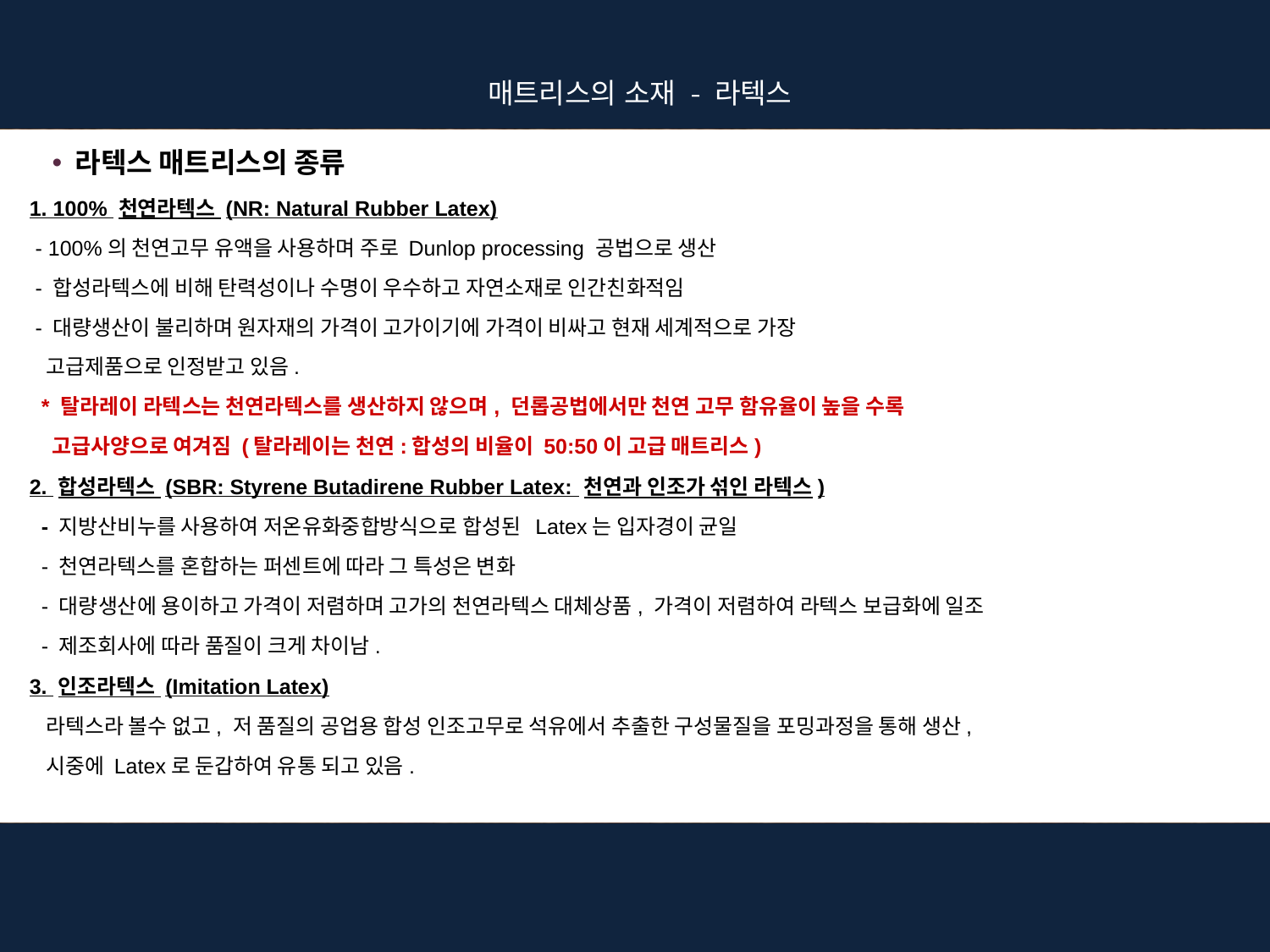

매트리스의 소재 - 라텍스
 라텍스 매트리스의 종류
  1. 100% 천연라텍스 (NR: Natural Rubber Latex)
   - 100%의 천연고무 유액을 사용하며 주로 Dunlop processing 공법으로 생산
   - 합성라텍스에 비해 탄력성이나 수명이 우수하고 자연소재로 인간친화적임
   - 대량생산이 불리하며 원자재의 가격이 고가이기에 가격이 비싸고 현재 세계적으로 가장
     고급제품으로 인정받고 있음.
    * 탈라레이 라텍스는 천연라텍스를 생산하지 않으며, 던롭공법에서만 천연 고무 함유율이 높을 수록
      고급사양으로 여겨짐 (탈라레이는 천연:합성의 비율이 50:50이 고급 매트리스)
  2. 합성라텍스 (SBR: Styrene Butadirene Rubber Latex: 천연과 인조가 섞인 라텍스)
    - 지방산비누를 사용하여 저온유화중합방식으로 합성된  Latex는 입자경이 균일
    - 천연라텍스를 혼합하는 퍼센트에 따라 그 특성은 변화
    - 대량생산에 용이하고 가격이 저렴하며 고가의 천연라텍스 대체상품, 가격이 저렴하여 라텍스 보급화에 일조
    - 제조회사에 따라 품질이 크게 차이남.
  3. 인조라텍스 (Imitation Latex)
     라텍스라 볼수 없고, 저 품질의 공업용 합성 인조고무로 석유에서 추출한 구성물질을 포밍과정을 통해 생산,
     시중에 Latex로 둔갑하여 유통 되고 있음.